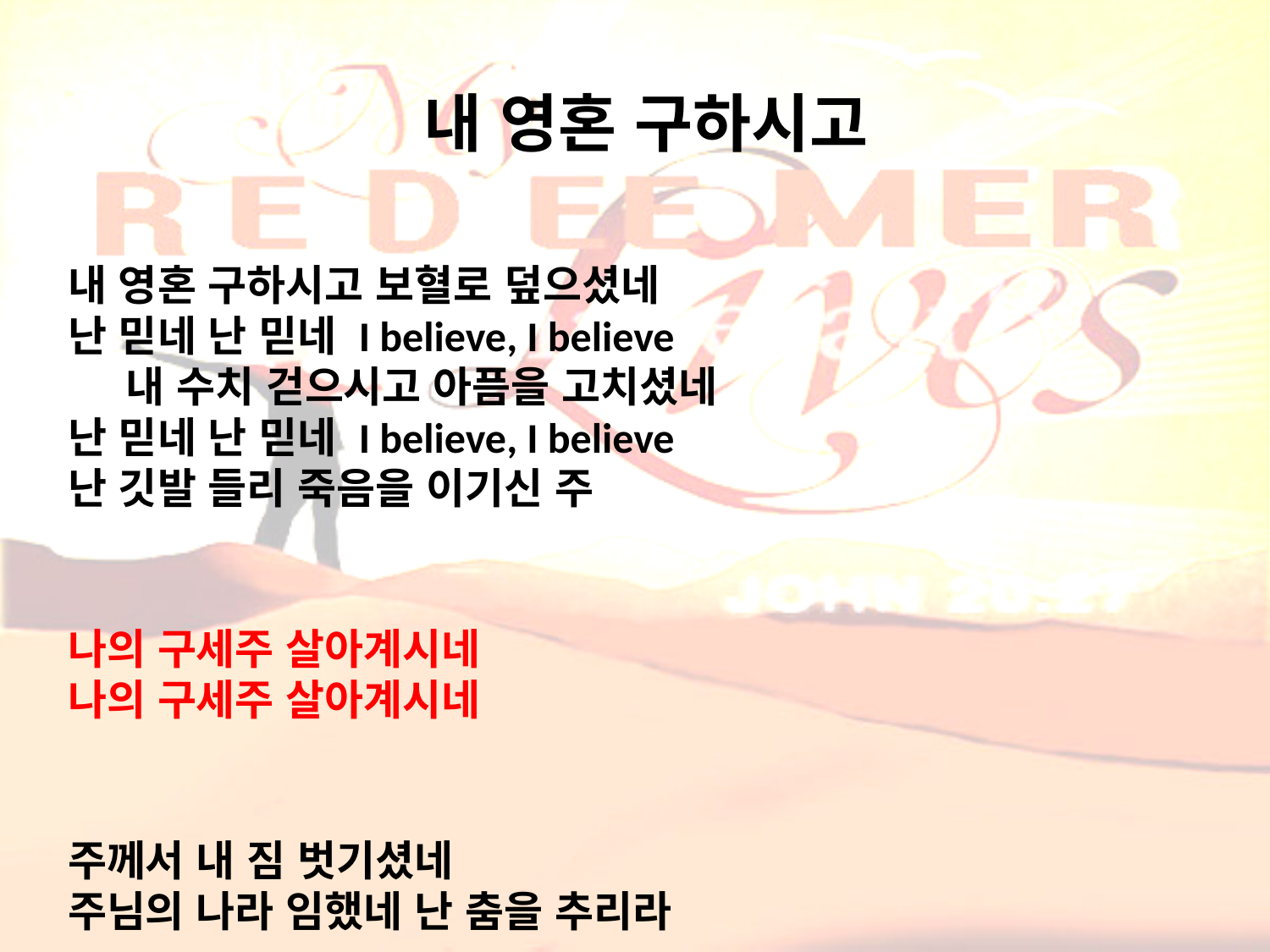

# 내 영혼 구하시고
내 영혼 구하시고 보혈로 덮으셨네
난 믿네 난 믿네 I believe, I believe                  내 수치 걷으시고 아픔을 고치셨네
난 믿네 난 믿네 I believe, I believe
난 깃발 들리 죽음을 이기신 주
나의 구세주 살아계시네
나의 구세주 살아계시네
주께서 내 짐 벗기셨네
주님의 나라 임했네 난 춤을 추리라